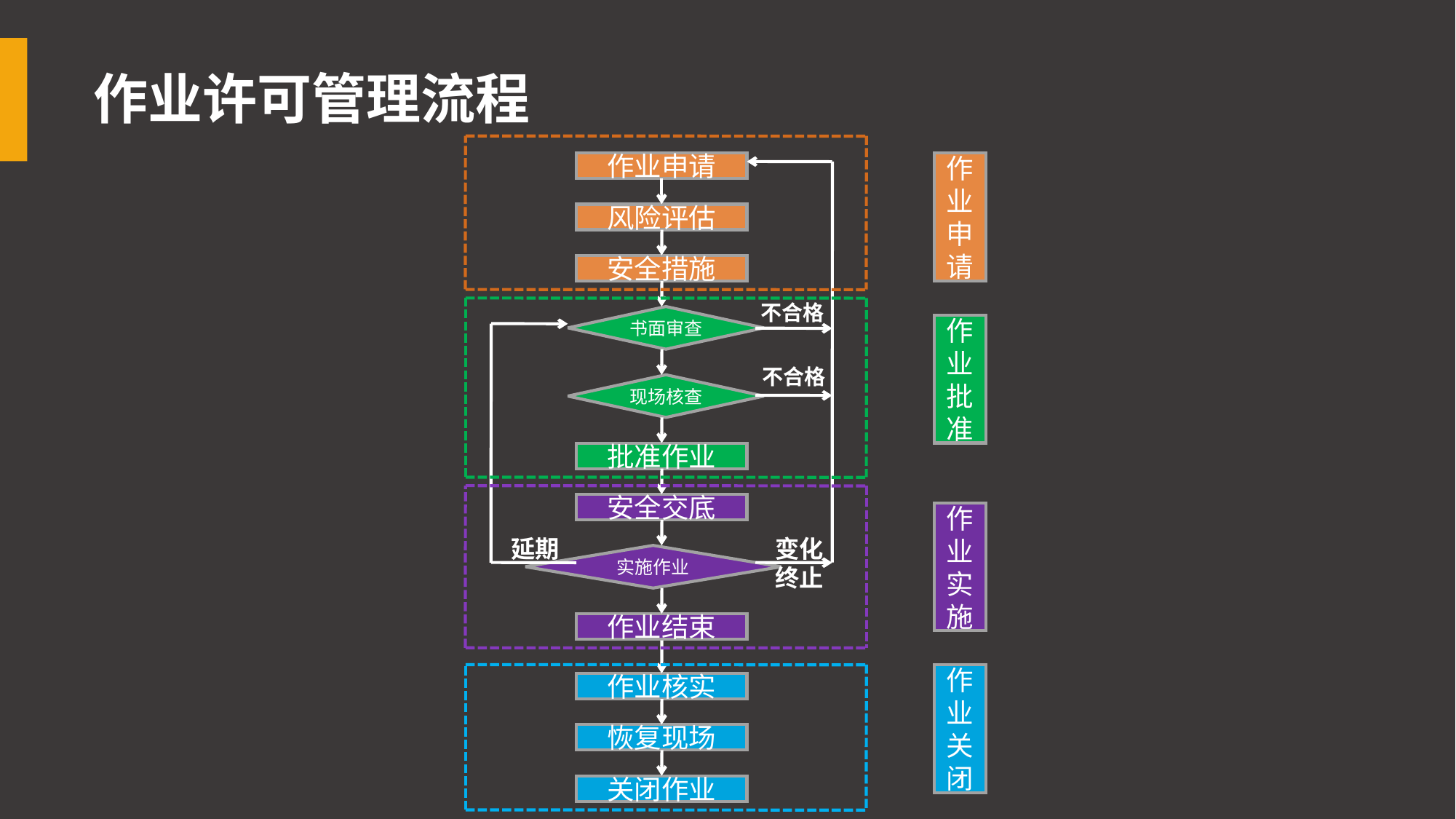

# 作业许可管理流程
作业申请
作业申请
风险评估
安全措施
不合格
书面审查
作业批准
不合格
现场核查
批准作业
安全交底
作业实施
延期
变化
终止

实施作业
作业结束
作业关闭
作业核实
恢复现场
关闭作业